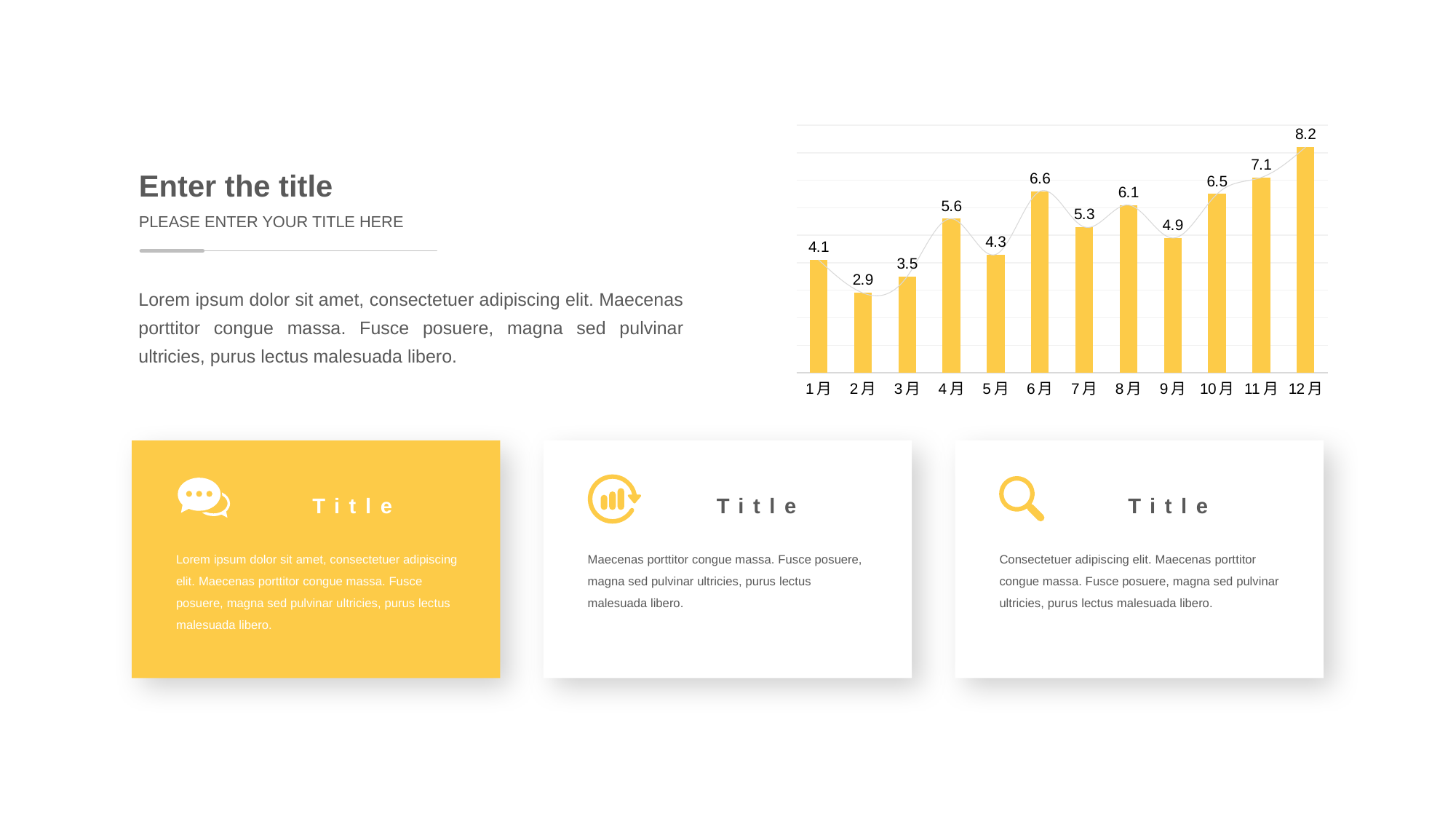

### Chart

| Category | 系列 1 | 系列 2 |
|---|---|---|
| 1月 | 4.1 | 4.1 |
| 2月 | 2.9 | 2.9 |
| 3月 | 3.5 | 3.5 |
| 4月 | 5.6 | 5.6 |
| 5月 | 4.3 | 4.3 |
| 6月 | 6.6 | 6.6 |
| 7月 | 5.3 | 5.3 |
| 8月 | 6.1 | 6.1 |
| 9月 | 4.9 | 4.9 |
| 10月 | 6.5 | 6.5 |
| 11月 | 7.1 | 7.1 |
| 12月 | 8.2 | 8.2 |
Enter the title
PLEASE ENTER YOUR TITLE HERE
Lorem ipsum dolor sit amet, consectetuer adipiscing elit. Maecenas porttitor congue massa. Fusce posuere, magna sed pulvinar ultricies, purus lectus malesuada libero.

Title
Title
Title
Lorem ipsum dolor sit amet, consectetuer adipiscing elit. Maecenas porttitor congue massa. Fusce posuere, magna sed pulvinar ultricies, purus lectus malesuada libero.
Maecenas porttitor congue massa. Fusce posuere, magna sed pulvinar ultricies, purus lectus malesuada libero.
Consectetuer adipiscing elit. Maecenas porttitor congue massa. Fusce posuere, magna sed pulvinar ultricies, purus lectus malesuada libero.